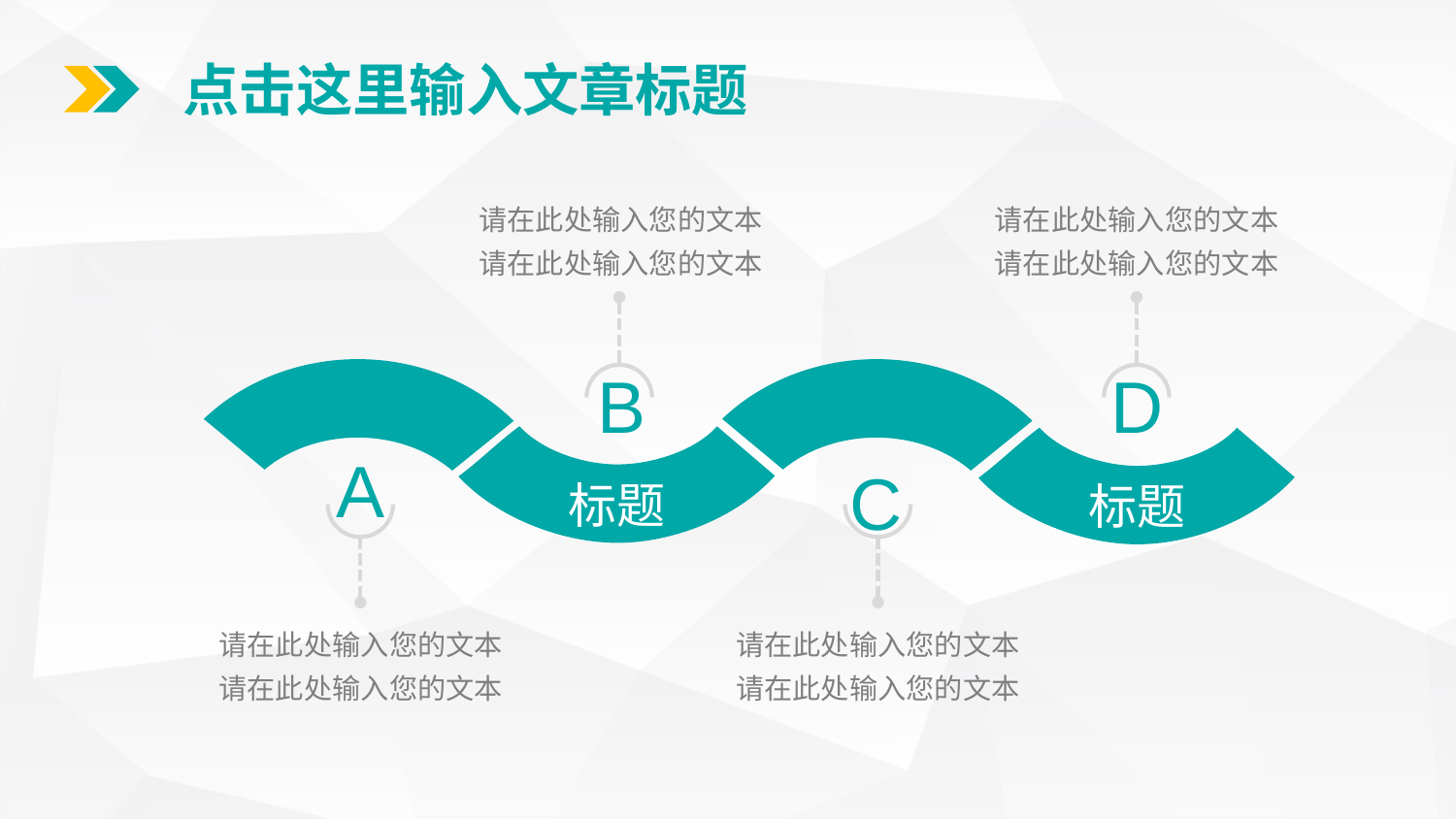

请在此处输入您的文本
请在此处输入您的文本

B
请在此处输入您的文本
请在此处输入您的文本

D

标题
标题
A

请在此处输入您的文本
请在此处输入您的文本
C

请在此处输入您的文本
请在此处输入您的文本